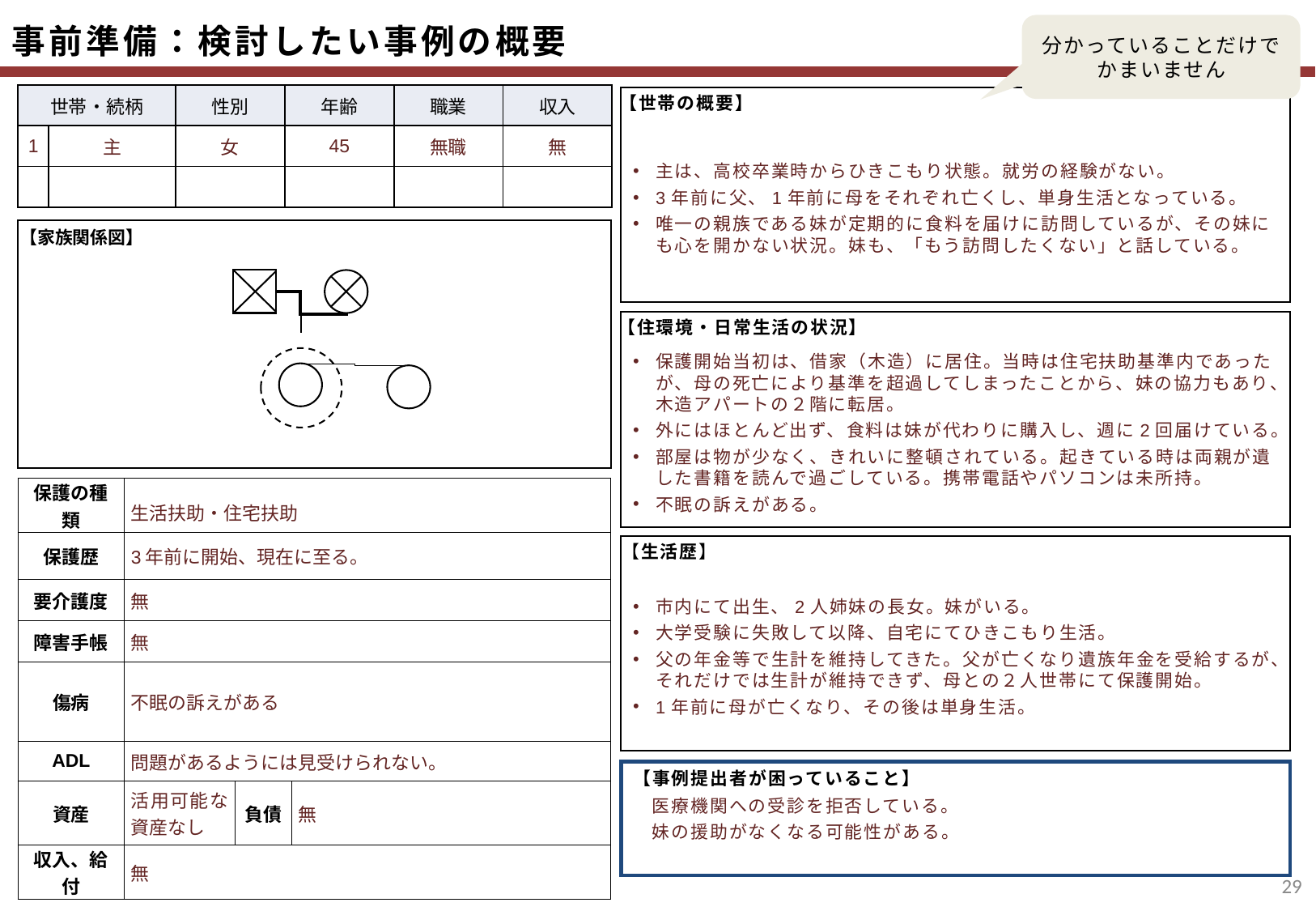

事前準備：検討したい事例の概要
分かっていることだけで
かまいません
| 世帯・続柄 |  | 性別 | 年齢 | 職業 | 収入 |
| --- | --- | --- | --- | --- | --- |
| 1 | 主 | 女 | 45 | 無職 | 無 |
|  |  |  |  |  |  |

主は、高校卒業時からひきこもり状態。就労の経験がない。
3年前に父、1年前に母をそれぞれ亡くし、単身生活となっている。
唯一の親族である妹が定期的に食料を届けに訪問しているが、その妹にも心を開かない状況。妹も、「もう訪問したくない」と話している。
【世帯の概要】

【家族関係図】

保護開始当初は、借家（木造）に居住。当時は住宅扶助基準内であったが、母の死亡により基準を超過してしまったことから、妹の協力もあり、木造アパートの２階に転居。
外にはほとんど出ず、食料は妹が代わりに購入し、週に2回届けている。
部屋は物が少なく、きれいに整頓されている。起きている時は両親が遺した書籍を読んで過ごしている。携帯電話やパソコンは未所持。
不眠の訴えがある。
【住環境・日常生活の状況】
| 保護の種類 | 生活扶助・住宅扶助 |  |  |
| --- | --- | --- | --- |
| 保護歴 | 3年前に開始、現在に至る。 |  |  |
| 要介護度 | 無 |  |  |
| 障害手帳 | 無 |  |  |
| 傷病 | 不眠の訴えがある |  |  |
| ADL | 問題があるようには見受けられない。 |  |  |
| 資産 | 活用可能な資産なし | 負債 | 無 |
| 収入、給付 | 無 |  |  |

市内にて出生、2人姉妹の長女。妹がいる。
大学受験に失敗して以降、自宅にてひきこもり生活。
父の年金等で生計を維持してきた。父が亡くなり遺族年金を受給するが、それだけでは生計が維持できず、母との２人世帯にて保護開始。
1年前に母が亡くなり、その後は単身生活。
【生活歴】
　医療機関への受診を拒否している。
　妹の援助がなくなる可能性がある。
【事例提出者が困っていること】
29